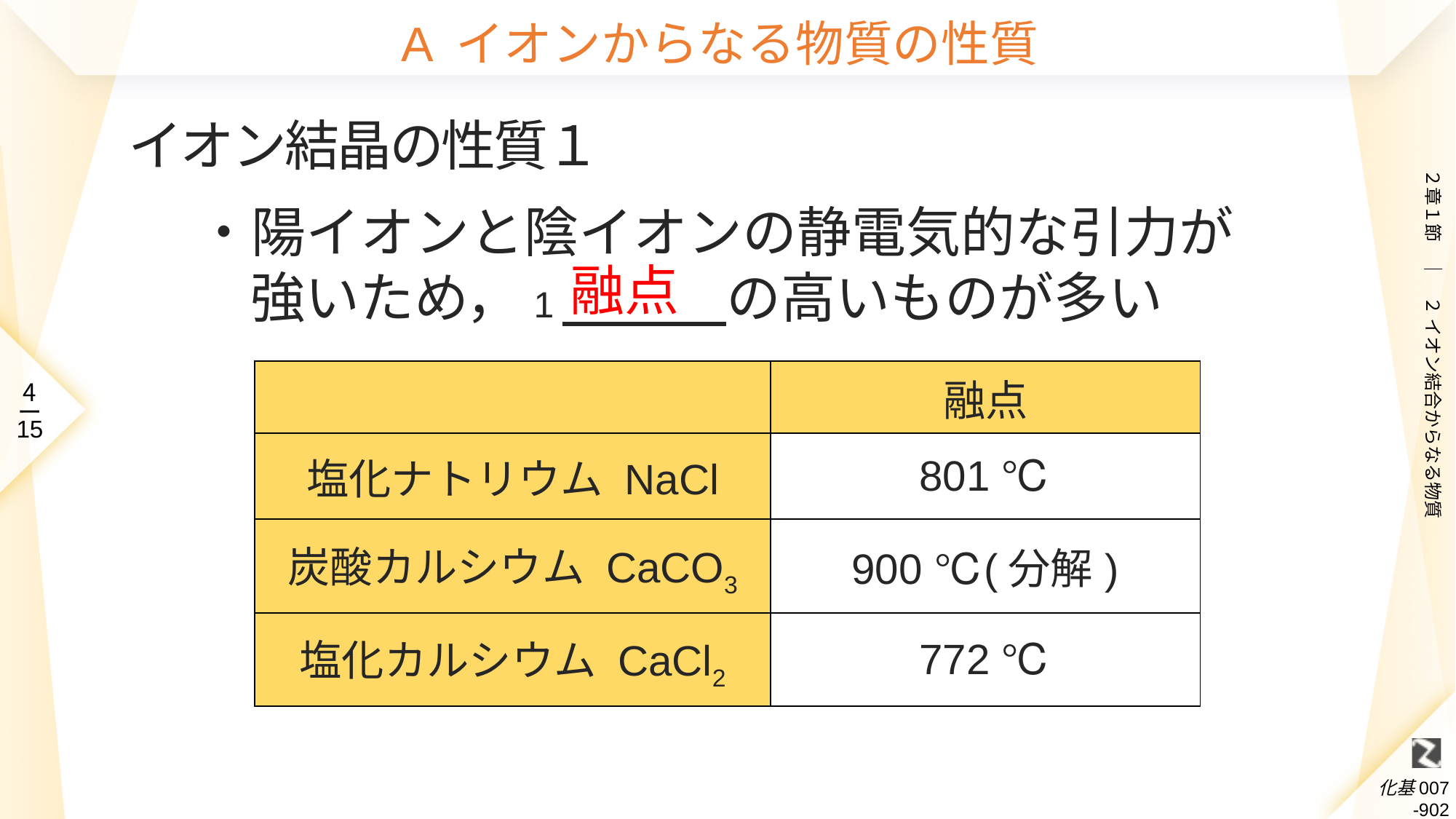

# A イオンからなる物質の性質
イオン結晶の性質１
・陽イオンと陰イオンの静電気的な引力が強いため，1　　　の高いものが多い
融点
|  | 融点 |
| --- | --- |
| 塩化ナトリウム NaCl | 801 ℃ |
| 炭酸カルシウム CaCO3 | 900 ℃(分解) |
| 塩化カルシウム CaCl2 | 772 ℃ |